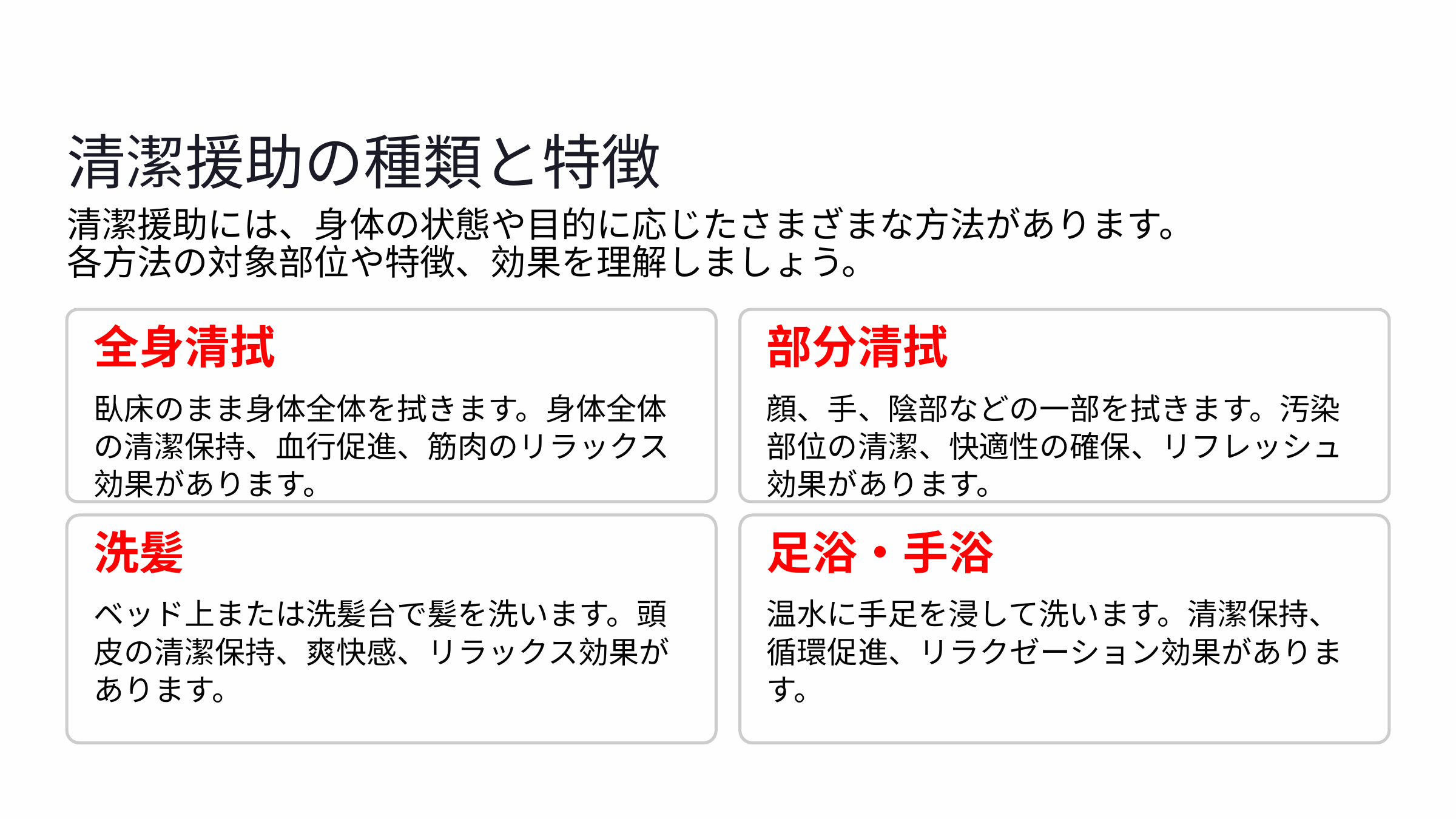

清潔援助の種類と特徴
清潔援助には、身体の状態や目的に応じたさまざまな方法があります。
各方法の対象部位や特徴、効果を理解しましょう。

全身清拭
部分清拭
臥床のまま身体全体を拭きます。身体全体の清潔保持、血行促進、筋肉のリラックス効果があります。
顔、手、陰部などの一部を拭きます。汚染部位の清潔、快適性の確保、リフレッシュ効果があります。

洗髪
足浴・手浴
ベッド上または洗髪台で髪を洗います。頭皮の清潔保持、爽快感、リラックス効果があります。
温水に手足を浸して洗います。清潔保持、循環促進、リラクゼーション効果があります。